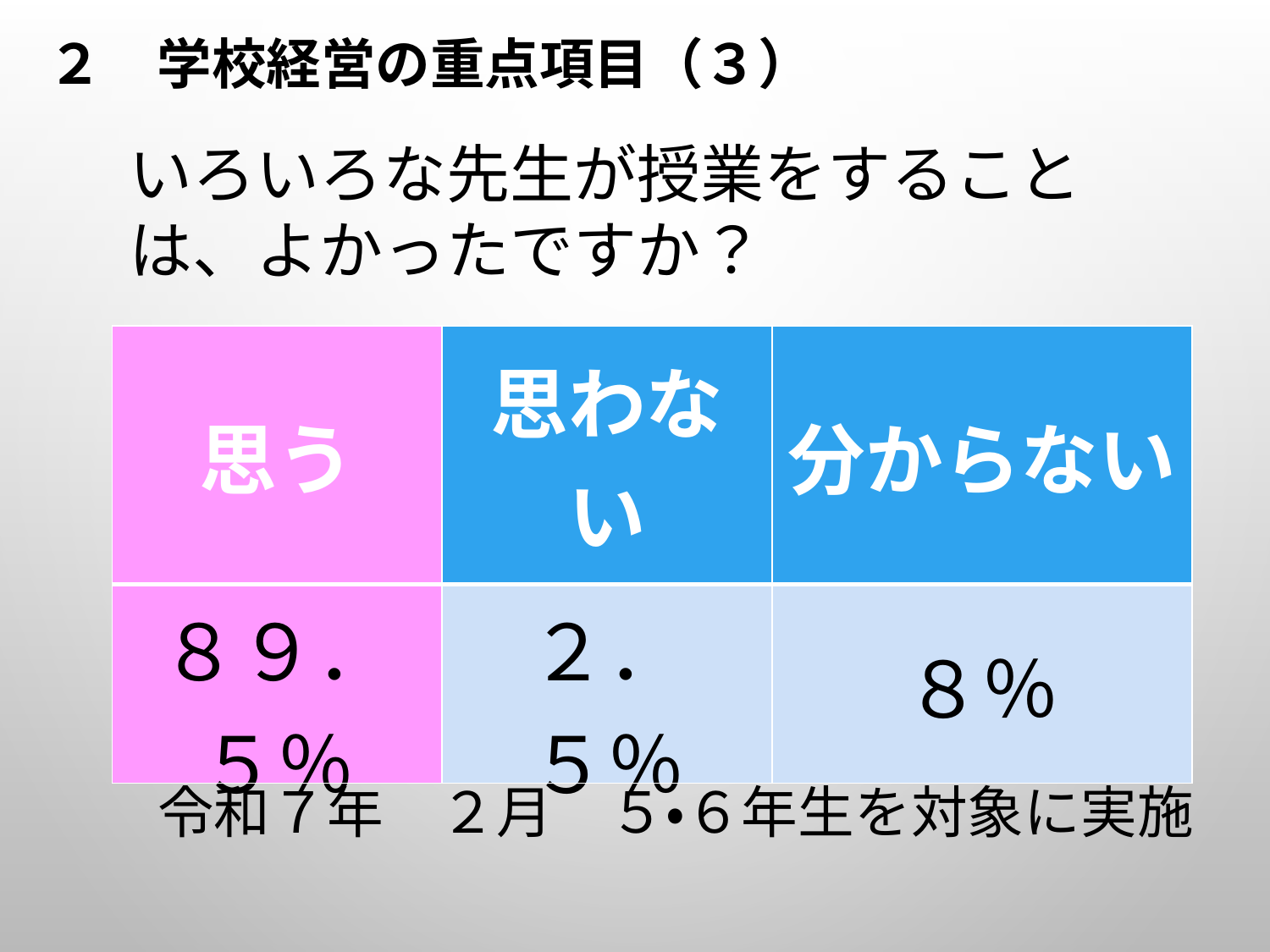

２　学校経営の重点項目（３）
いろいろな先生が授業をすることは、よかったですか？
| 思う | 思わない | 分からない |
| --- | --- | --- |
| ８９．５％ | ２．５％ | ８％ |
令和７年　２月　５・６年生を対象に実施